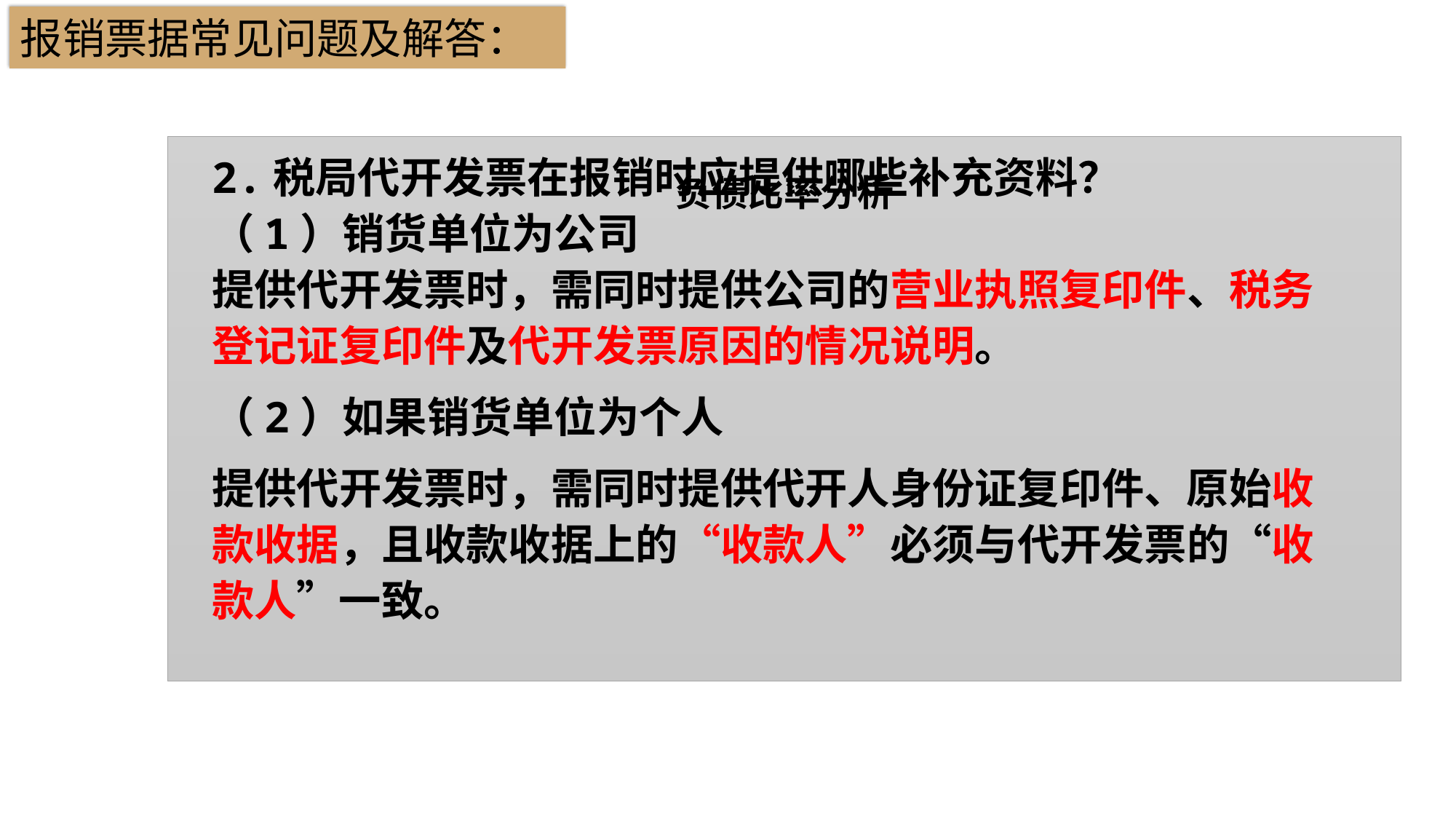

报销票据常见问题及解答：

### Chart: 负债比率分析

| Category |
|---|
2.税局代开发票在报销时应提供哪些补充资料？
（1）销货单位为公司
提供代开发票时，需同时提供公司的营业执照复印件、税务登记证复印件及代开发票原因的情况说明。
（2）如果销货单位为个人
提供代开发票时，需同时提供代开人身份证复印件、原始收款收据，且收款收据上的“收款人”必须与代开发票的“收款人”一致。